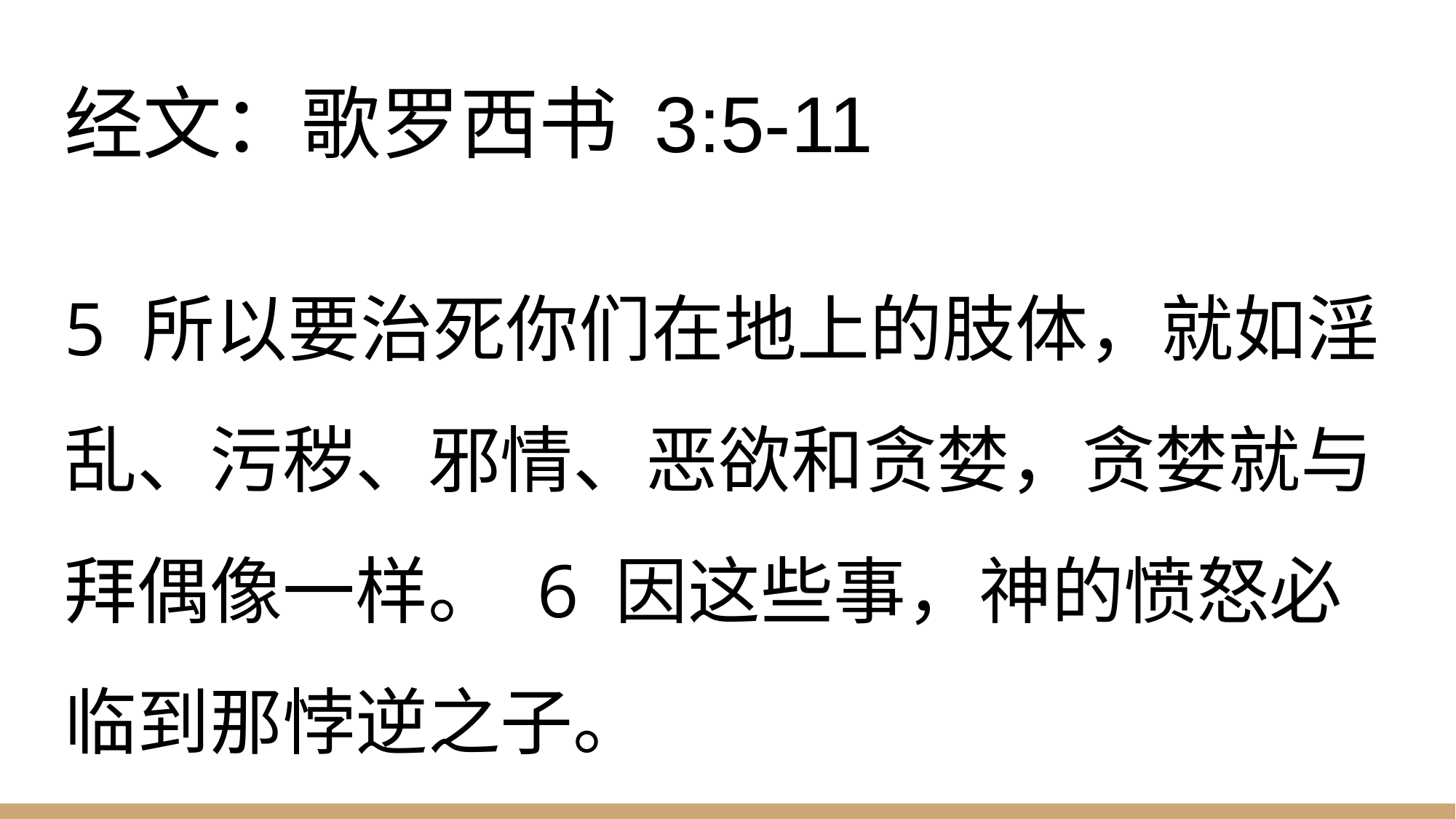

# 经文：歌罗西书 3:5-11
5 所以要治死你们在地上的肢体，就如淫乱、污秽、邪情、恶欲和贪婪，贪婪就与拜偶像一样。 6 因这些事，神的愤怒必临到那悖逆之子。